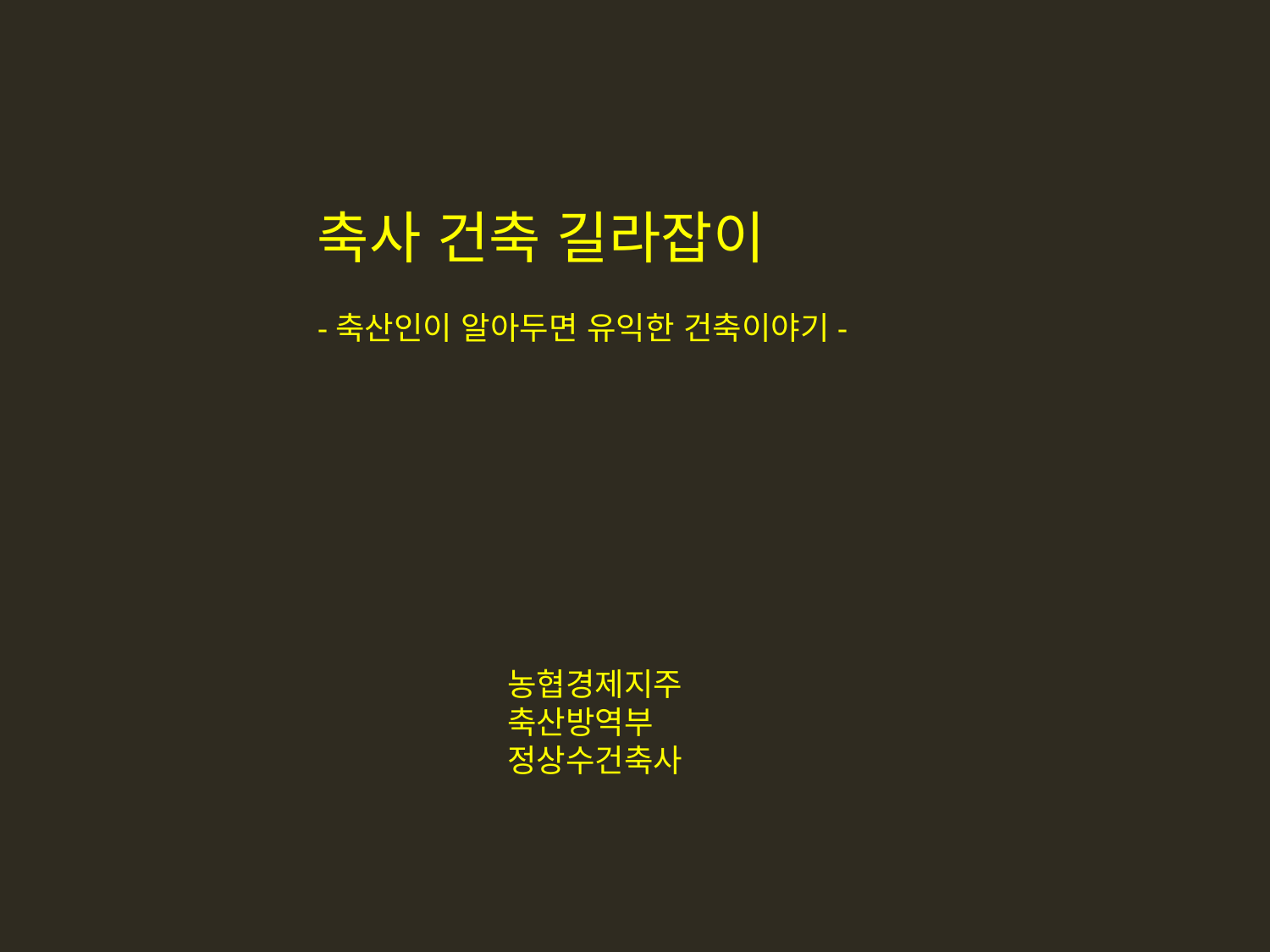

축사 건축 길라잡이

-축산인이 알아두면 유익한 건축이야기-
농협경제지주
축산방역부
정상수건축사